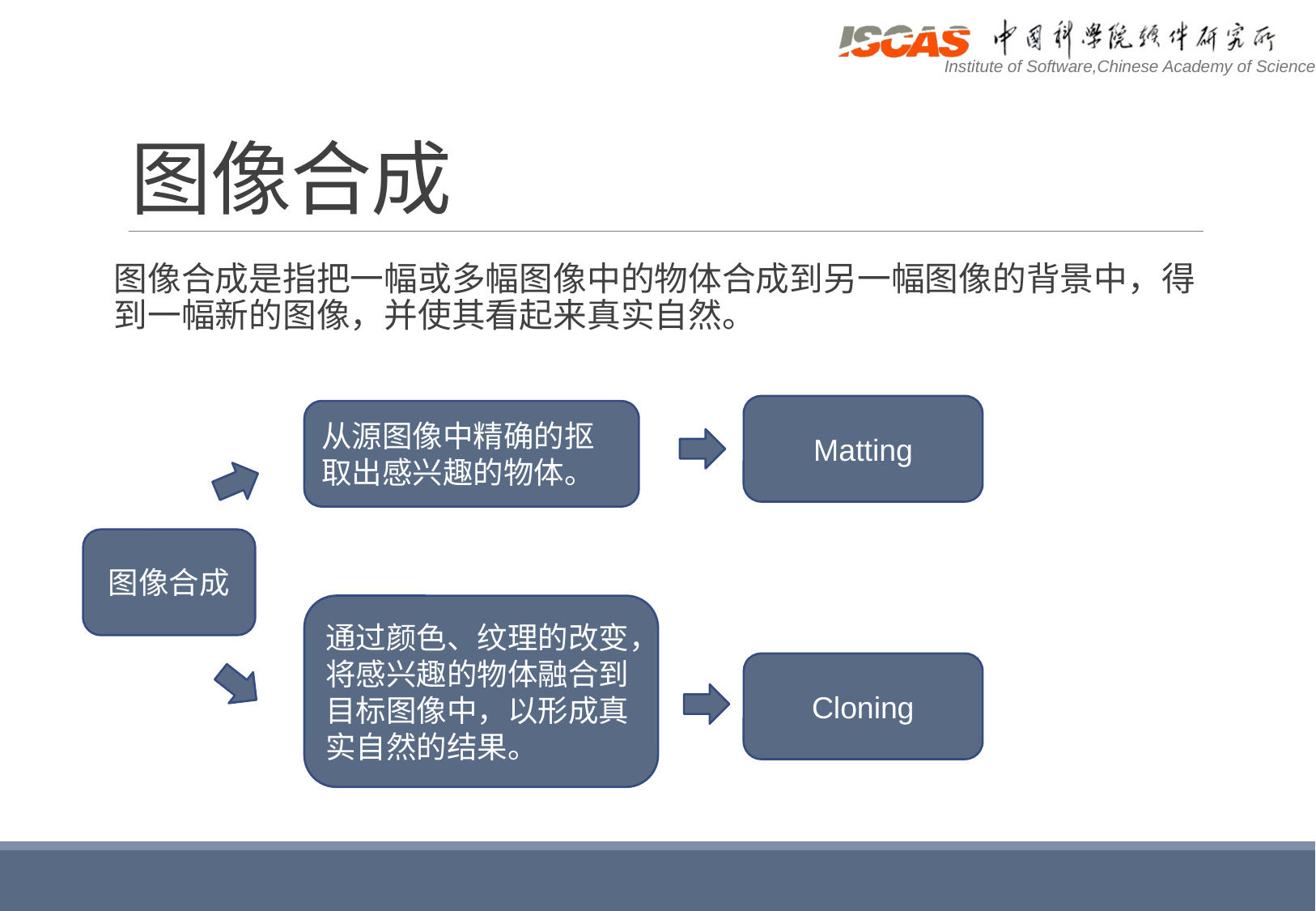

# 图像合成
图像合成是指把一幅或多幅图像中的物体合成到另一幅图像的背景中，得到一幅新的图像，并使其看起来真实自然。
Matting
从源图像中精确的抠取出感兴趣的物体。

图像合成
通过颜色、纹理的改变，将感兴趣的物体融合到目标图像中，以形成真实自然的结果。
Cloning